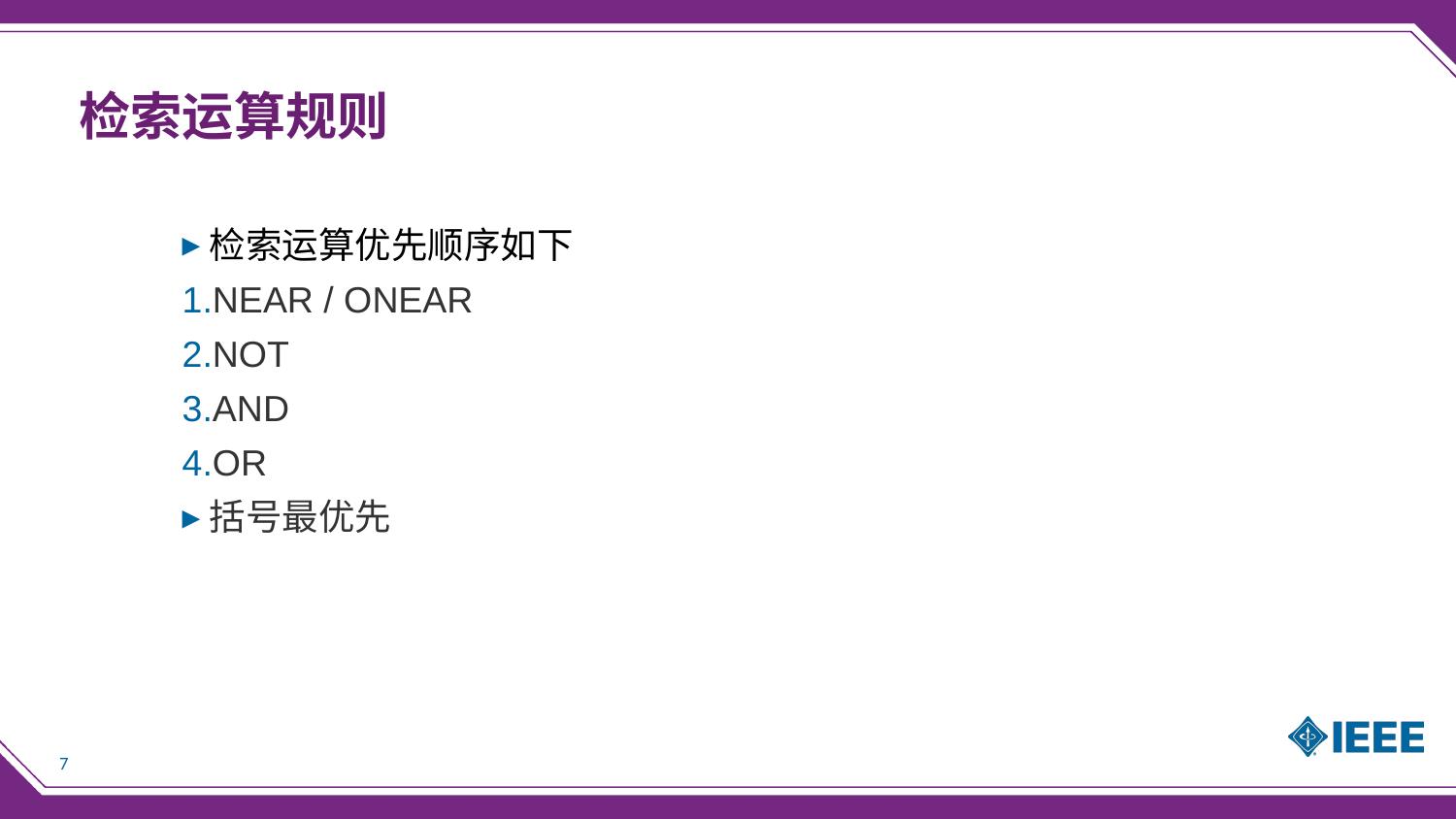

检索运算规则
检索运算优先顺序如下
NEAR / ONEAR
NOT
AND
OR
括号最优先

7